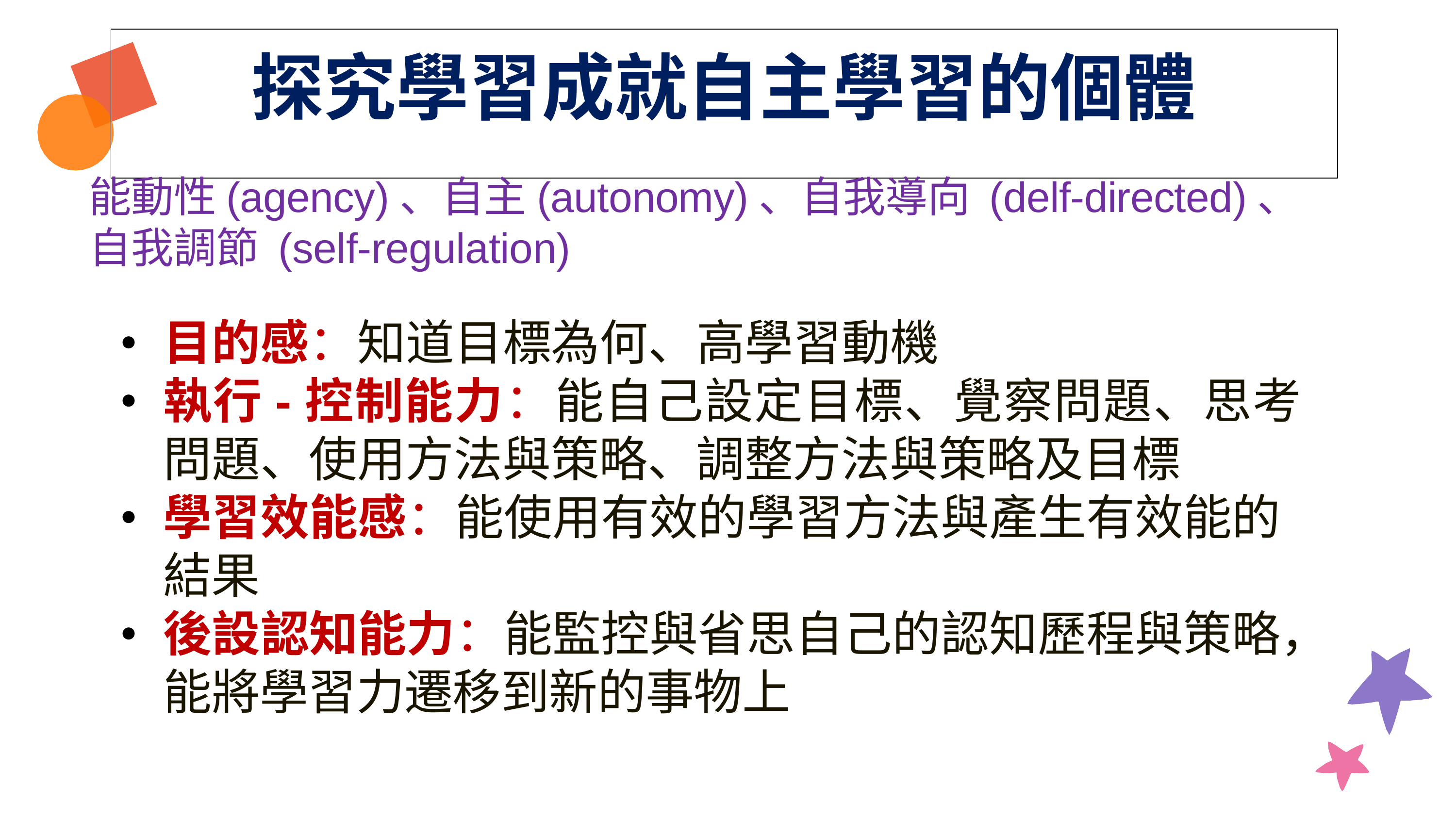

# 探究學習成就自主學習的個體

能動性(agency)、自主(autonomy)、自我導向 (delf-directed)、自我調節 (self-regulation)
目的感：知道目標為何、高學習動機
執行-控制能力：能自己設定目標、覺察問題、思考問題、使用方法與策略、調整方法與策略及目標
學習效能感：能使用有效的學習方法與產生有效能的結果
後設認知能力：能監控與省思自己的認知歷程與策略，能將學習力遷移到新的事物上